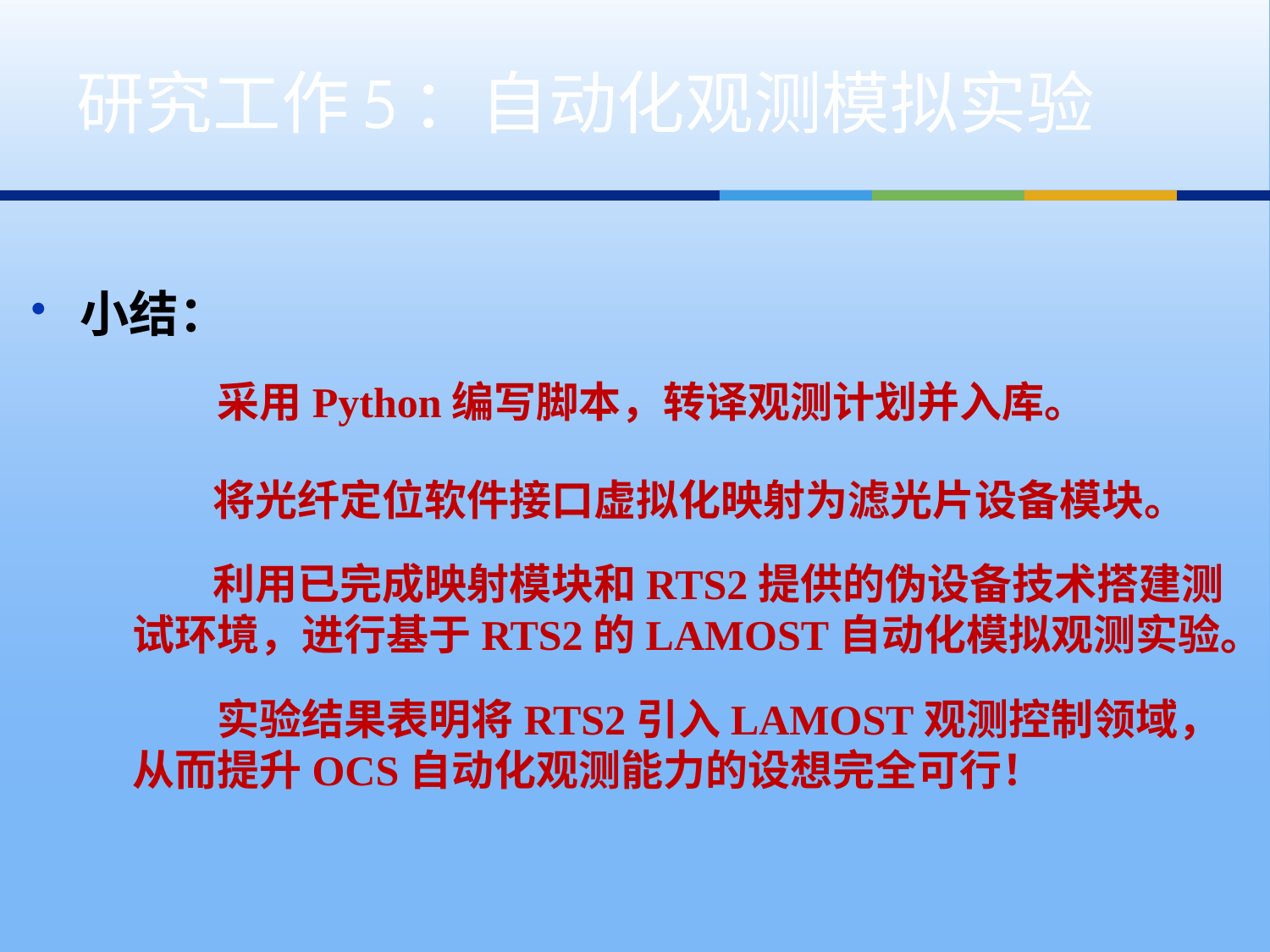

# 研究工作5：自动化观测模拟实验

小结：

采用Python编写脚本，转译观测计划并入库。

将光纤定位软件接口虚拟化映射为滤光片设备模块。

利用已完成映射模块和RTS2提供的伪设备技术搭建测试环境，进行基于RTS2的LAMOST自动化模拟观测实验。

实验结果表明将RTS2引入LAMOST观测控制领域，从而提升OCS自动化观测能力的设想完全可行！